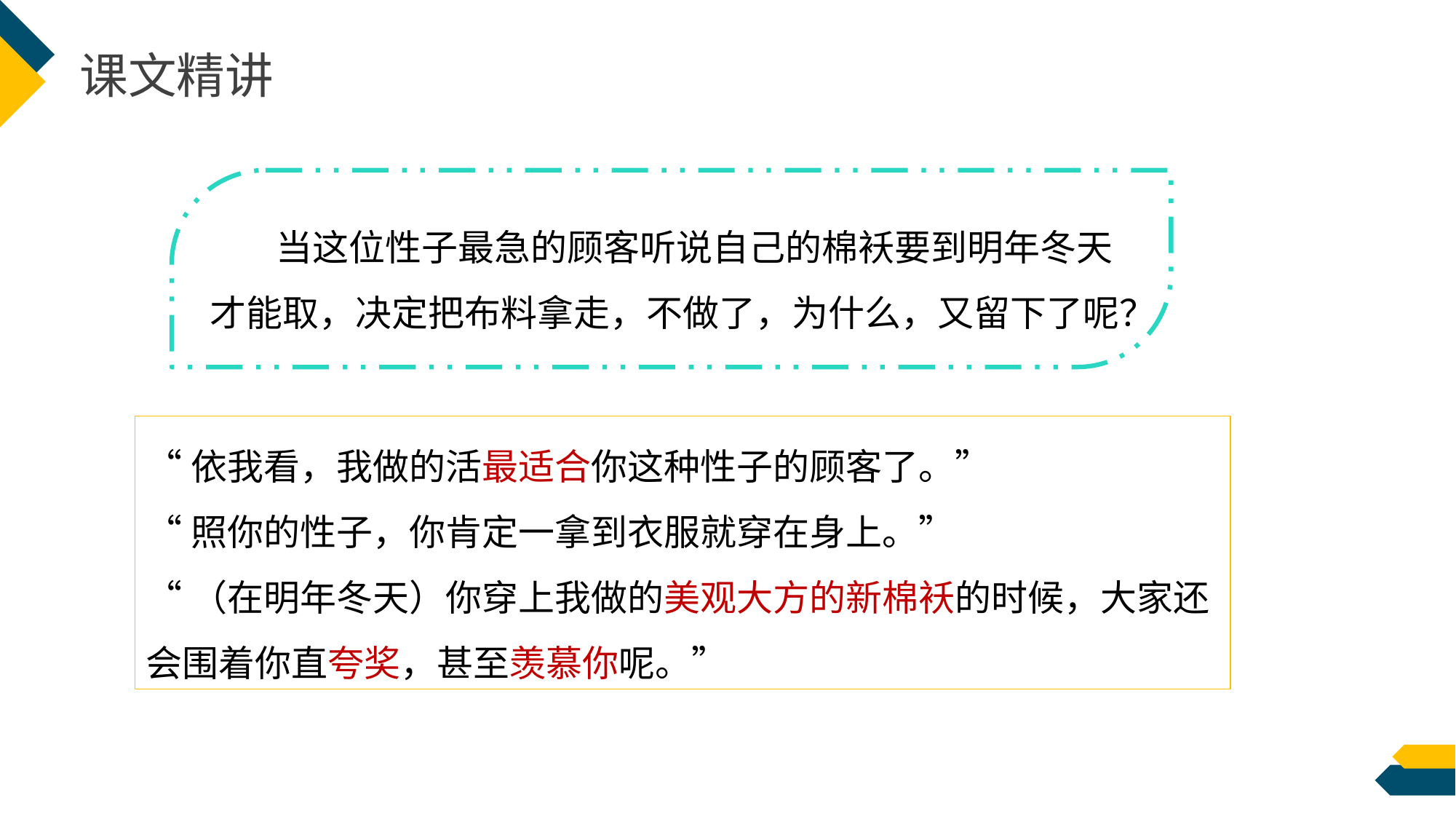

课文精讲
       当这位性子最急的顾客听说自己的棉袄要到明年冬天才能取，决定把布料拿走，不做了，为什么，又留下了呢？
“依我看，我做的活最适合你这种性子的顾客了。”
“照你的性子，你肯定一拿到衣服就穿在身上。”
“（在明年冬天）你穿上我做的美观大方的新棉袄的时候，大家还会围着你直夸奖，甚至羡慕你呢。”